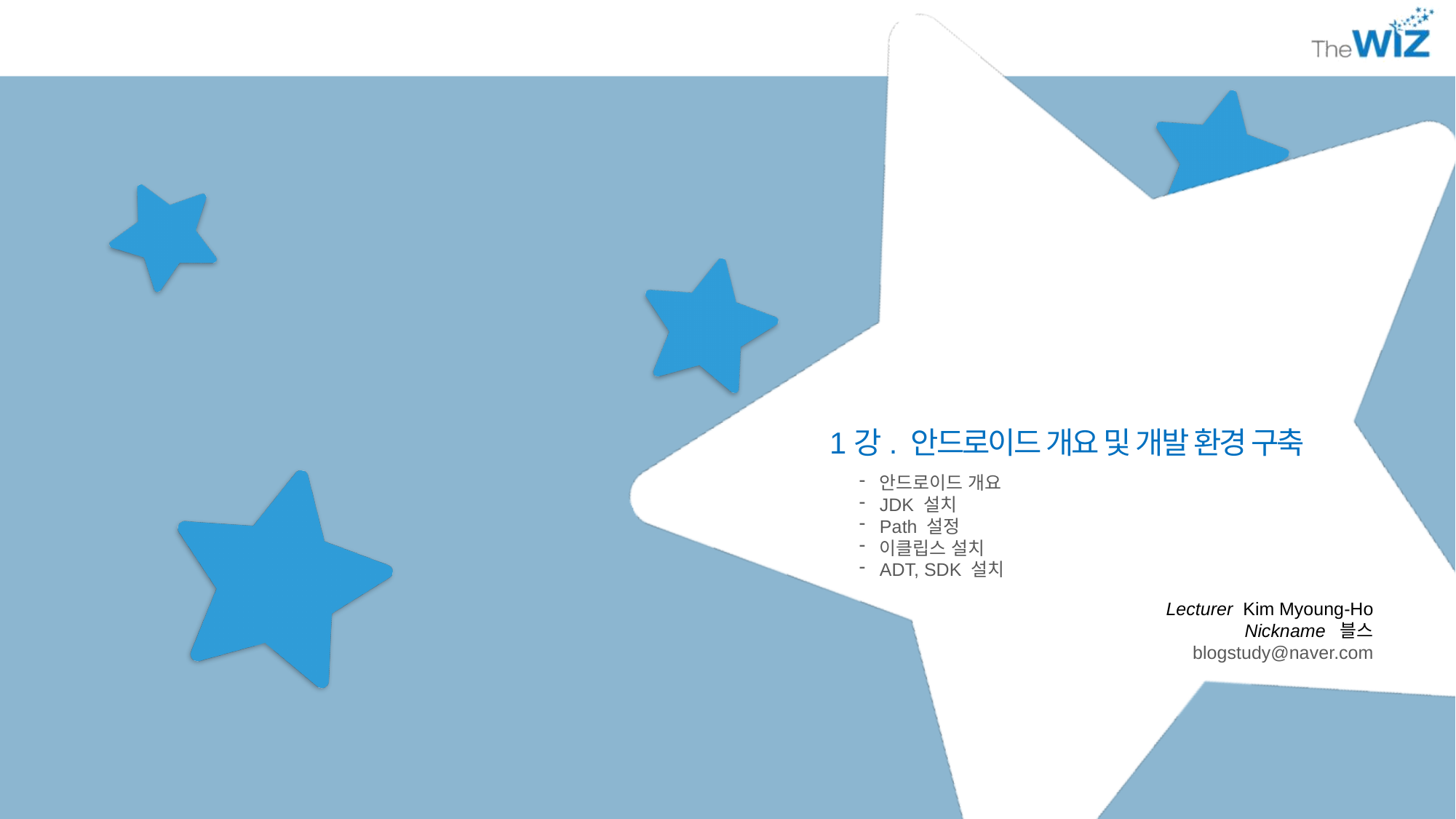

1강. 안드로이드 개요 및 개발 환경 구축
안드로이드 개요
JDK 설치
Path 설정
이클립스 설치
ADT, SDK 설치
Lecturer  Kim Myoung-Ho
Nickname  블스
blogstudy@naver.com